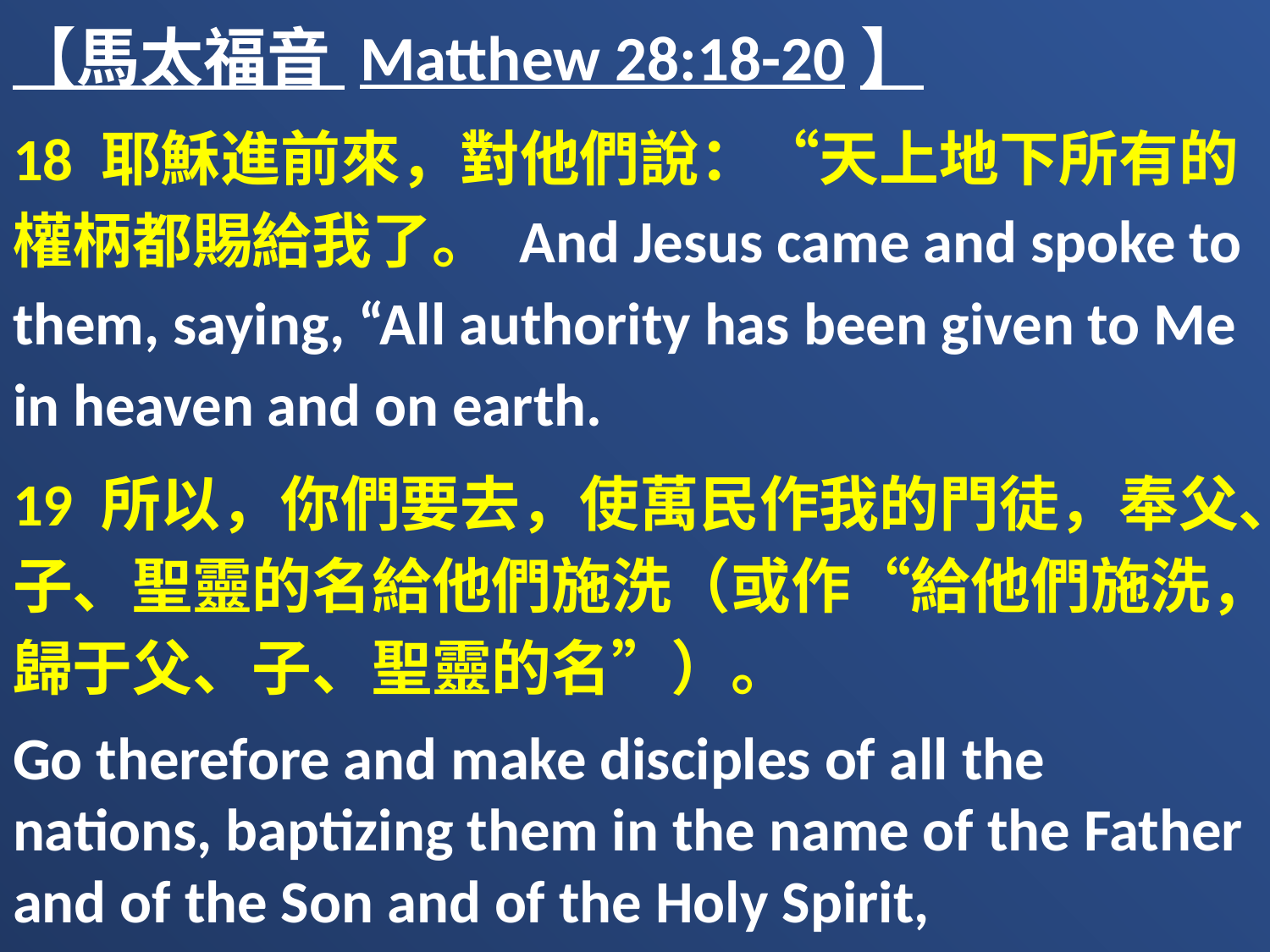

【馬太福音 Matthew 28:18-20】
18 耶穌進前來，對他們說：“天上地下所有的權柄都賜給我了。 And Jesus came and spoke to them, saying, “All authority has been given to Me in heaven and on earth.
19 所以，你們要去，使萬民作我的門徒，奉父、子、聖靈的名給他們施洗（或作“給他們施洗，歸于父、子、聖靈的名”）。
Go therefore and make disciples of all the nations, baptizing them in the name of the Father and of the Son and of the Holy Spirit,